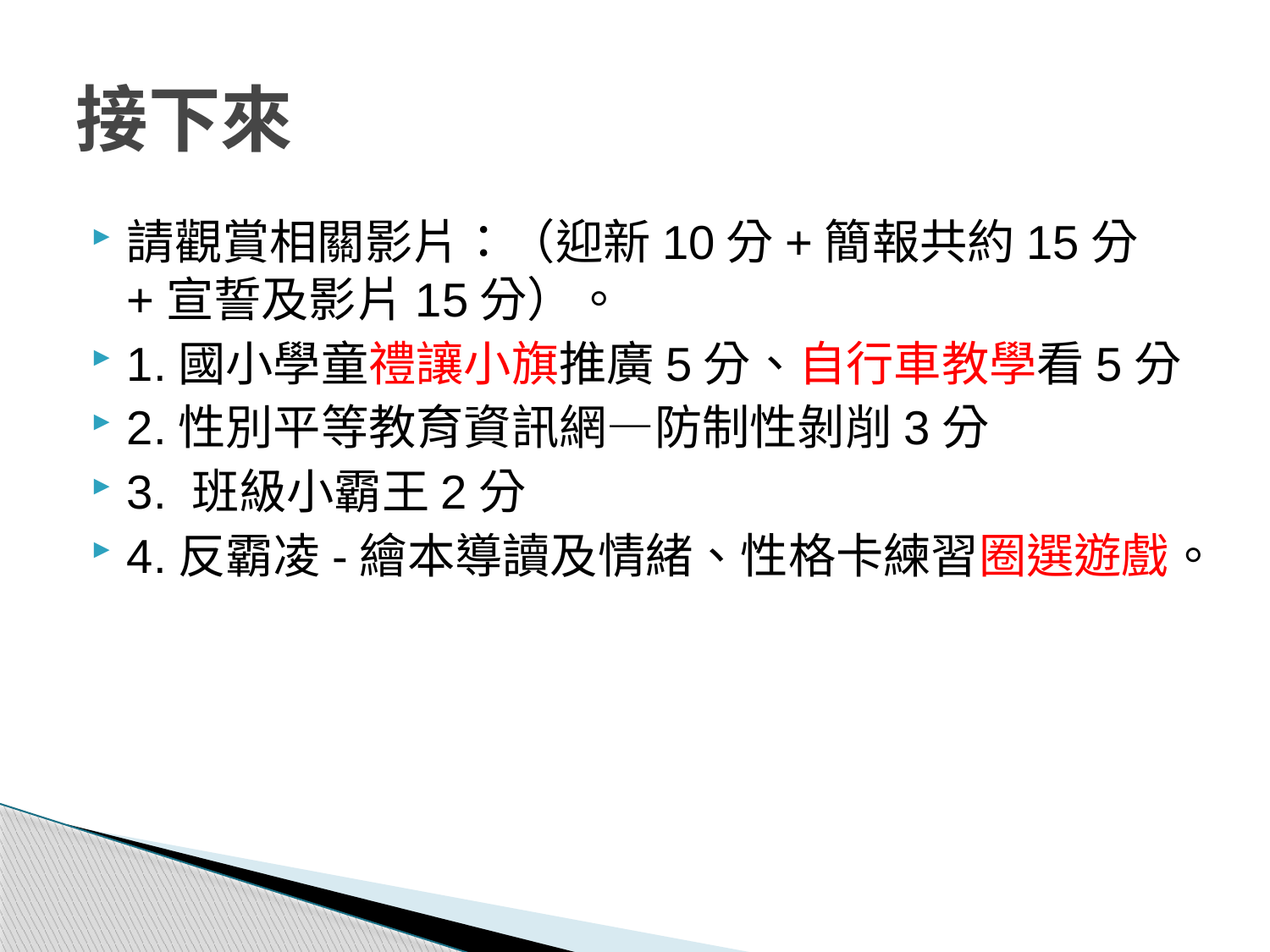

# 接下來
請觀賞相關影片：（迎新10分+簡報共約15分+宣誓及影片15分）。
1.國小學童禮讓小旗推廣5分、自行車教學看5分
2.性別平等教育資訊網—防制性剝削3分
3. 班級小霸王2分
4.反霸凌-繪本導讀及情緒、性格卡練習圈選遊戲。